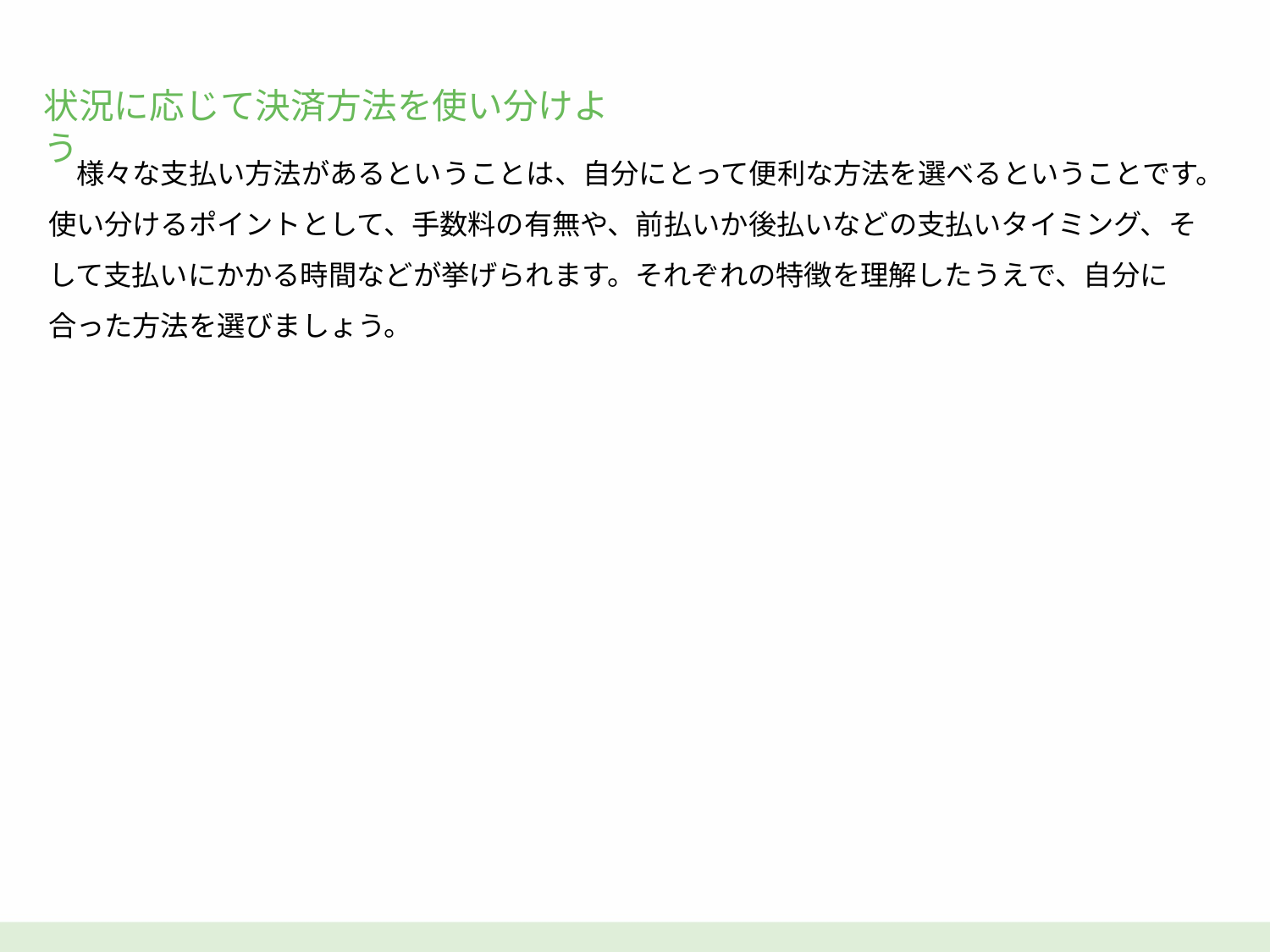

状況に応じて決済方法を使い分けよう
　様々な支払い方法があるということは、自分にとって便利な方法を選べるということです。使い分けるポイントとして、手数料の有無や、前払いか後払いなどの支払いタイミング、そして支払いにかかる時間などが挙げられます。それぞれの特徴を理解したうえで、自分に合った方法を選びましょう。